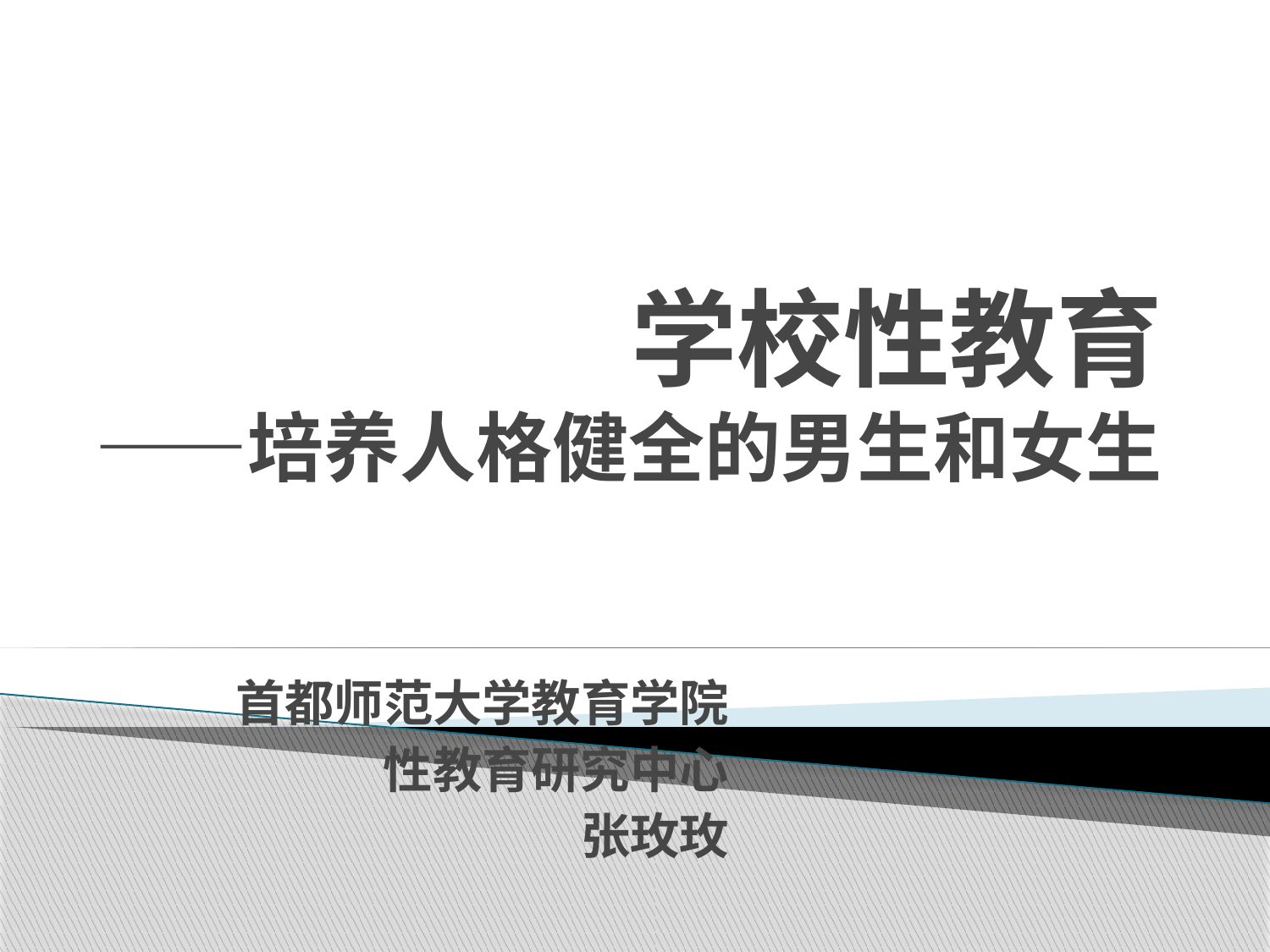

# 学校性教育 ——培养人格健全的男生和女生
首都师范大学教育学院
性教育研究中心
张玫玫